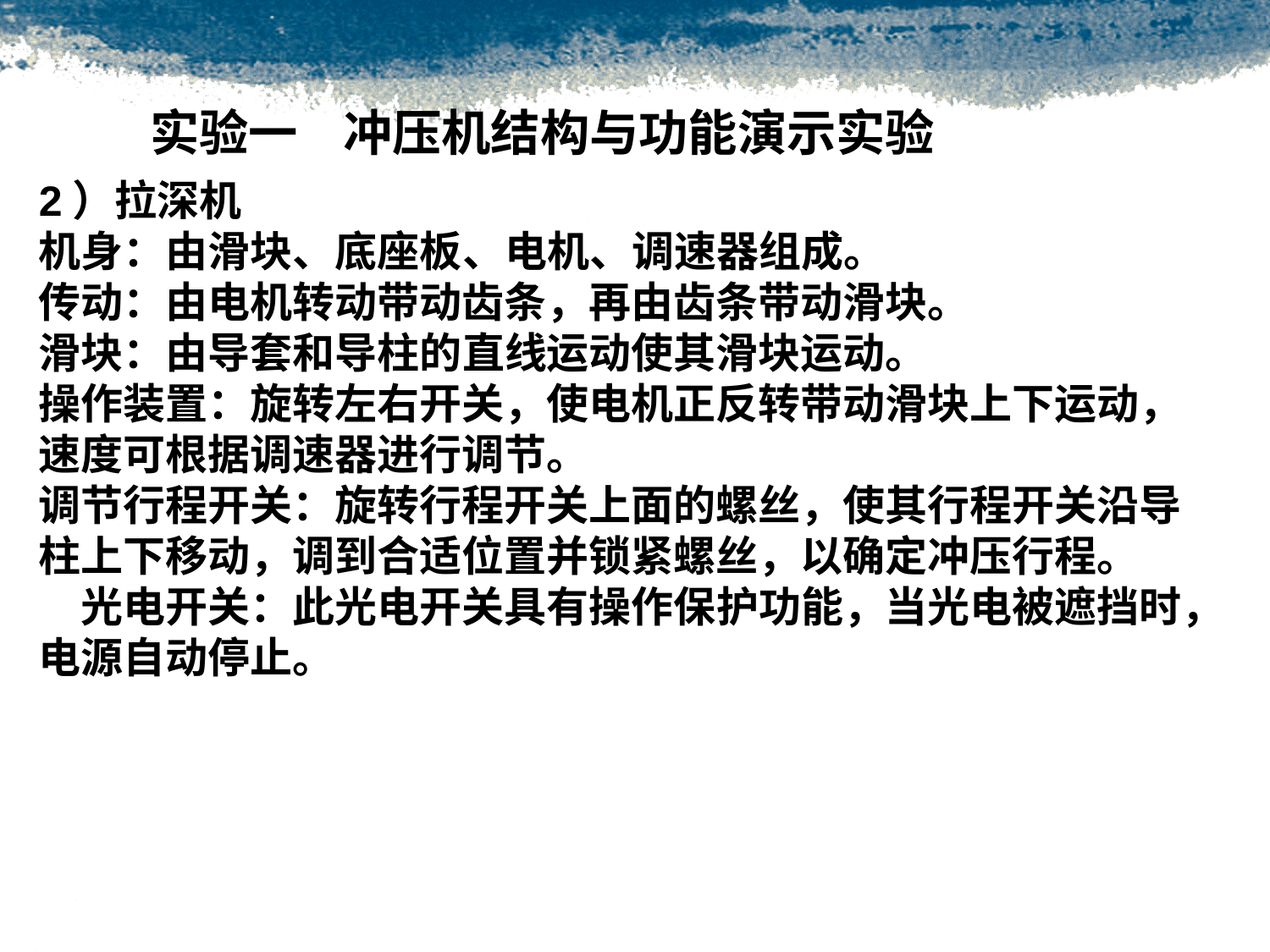

#
实验一    冲压机结构与功能演示实验
2）拉深机机身：由滑块、底座板、电机、调速器组成。传动：由电机转动带动齿条，再由齿条带动滑块。滑块：由导套和导柱的直线运动使其滑块运动。操作装置：旋转左右开关，使电机正反转带动滑块上下运动，速度可根据调速器进行调节。调节行程开关：旋转行程开关上面的螺丝，使其行程开关沿导柱上下移动，调到合适位置并锁紧螺丝，以确定冲压行程。光电开关：此光电开关具有操作保护功能，当光电被遮挡时，电源自动停止。